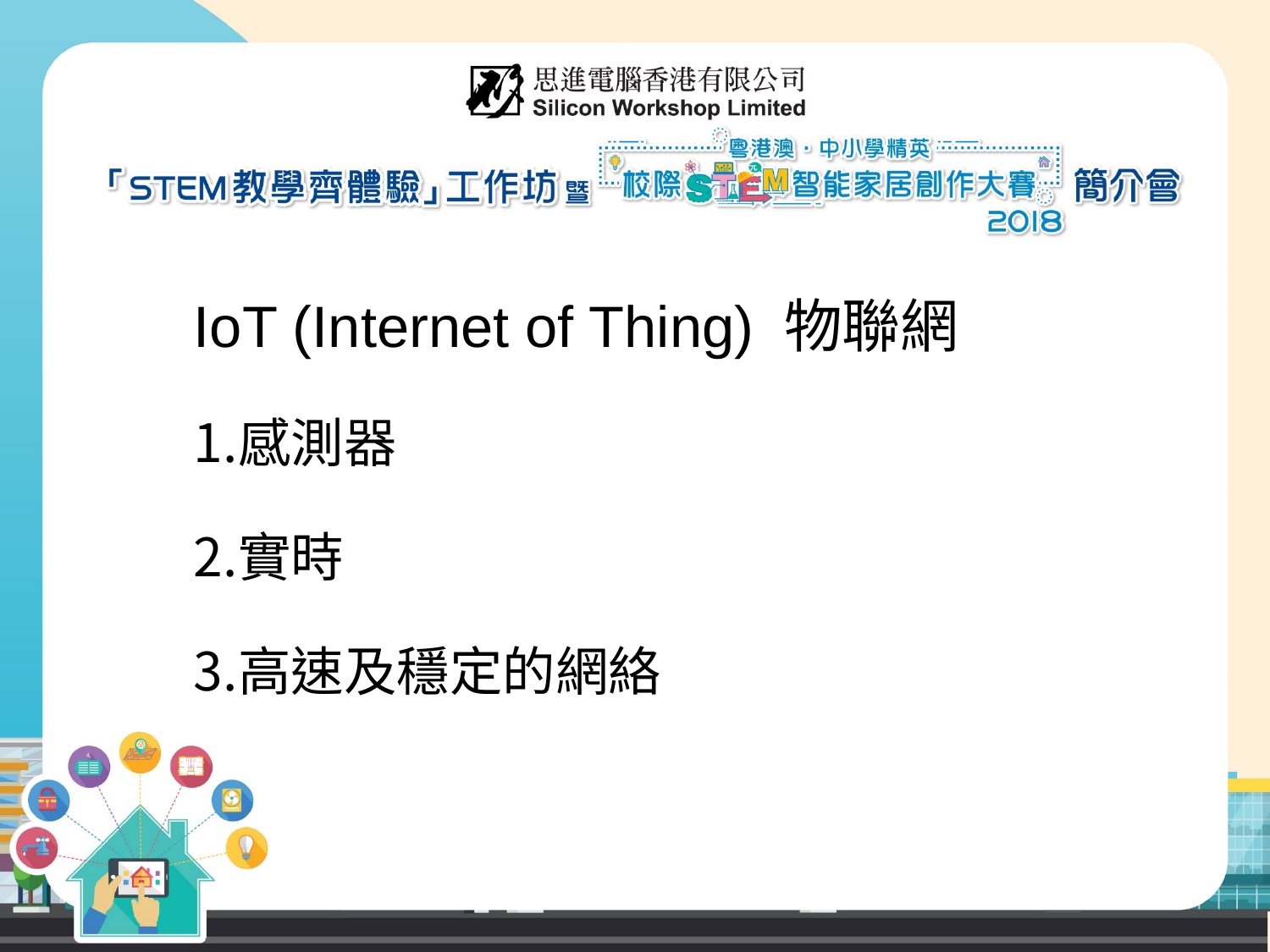

# IoT (Internet of Thing) 物聯網
感測器

實時

高速及穩定的網絡